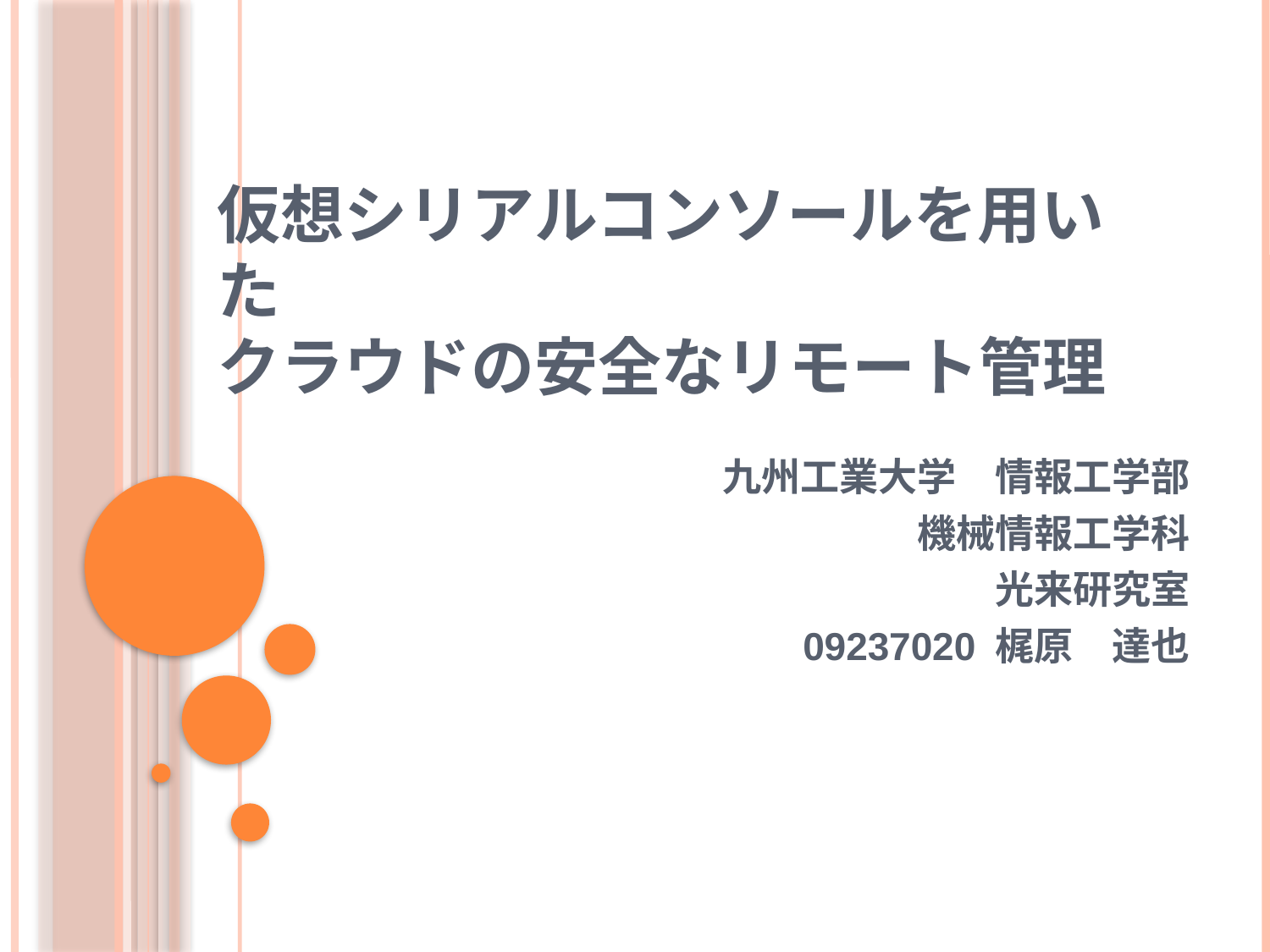

# 仮想シリアルコンソールを用いた クラウドの安全なリモート管理
九州工業大学　情報工学部
機械情報工学科
光来研究室
09237020 梶原　達也